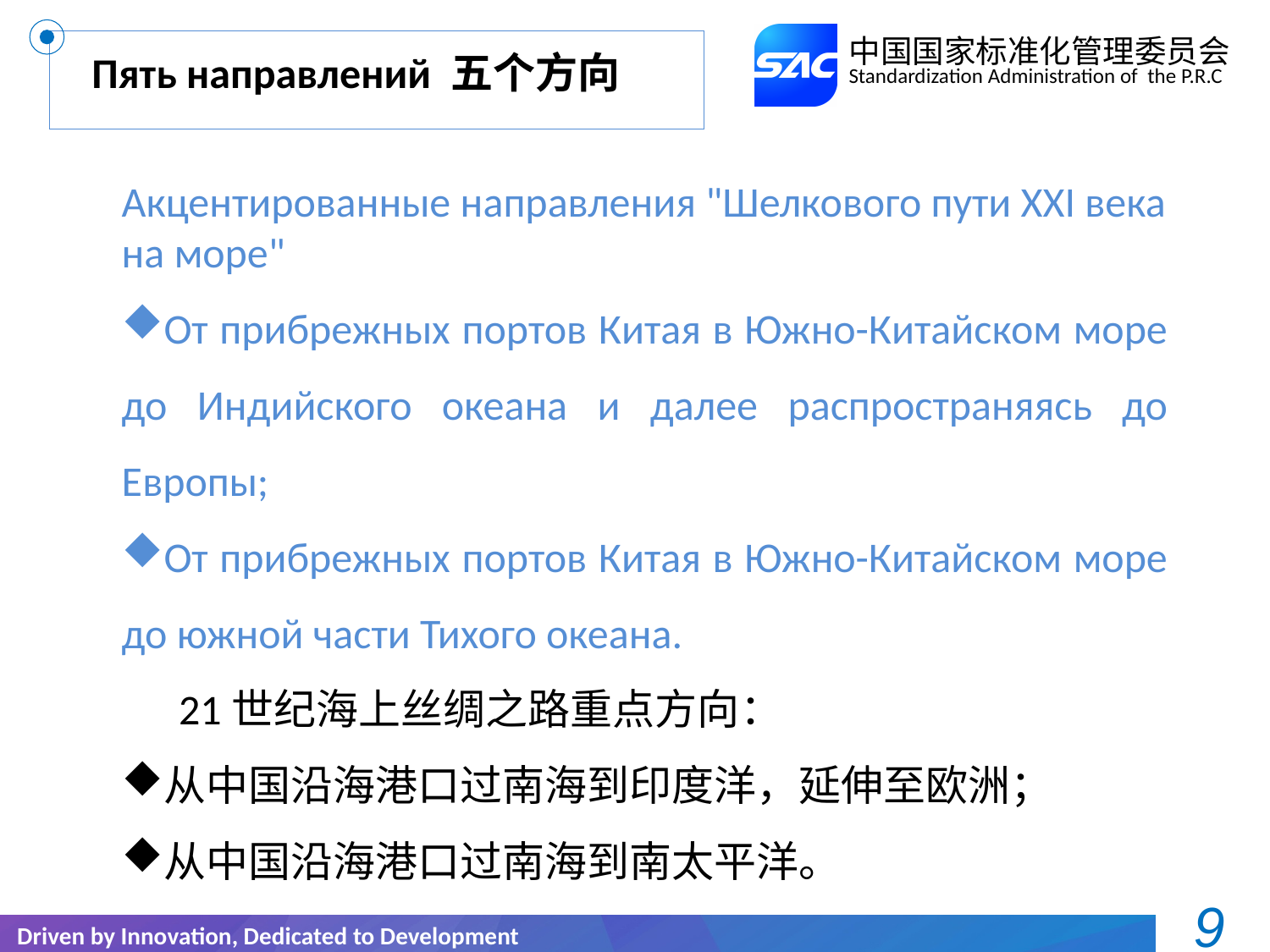

Пять направлений 五个方向
Акцентированные направления "Шелкового пути ХХI века на море"
От прибрежных портов Китая в Южно-Китайском море до Индийского океана и далее распространяясь до Европы;
От прибрежных портов Китая в Южно-Китайском море до южной части Тихого океана.
      21世纪海上丝绸之路重点方向：
从中国沿海港口过南海到印度洋，延伸至欧洲；
从中国沿海港口过南海到南太平洋。